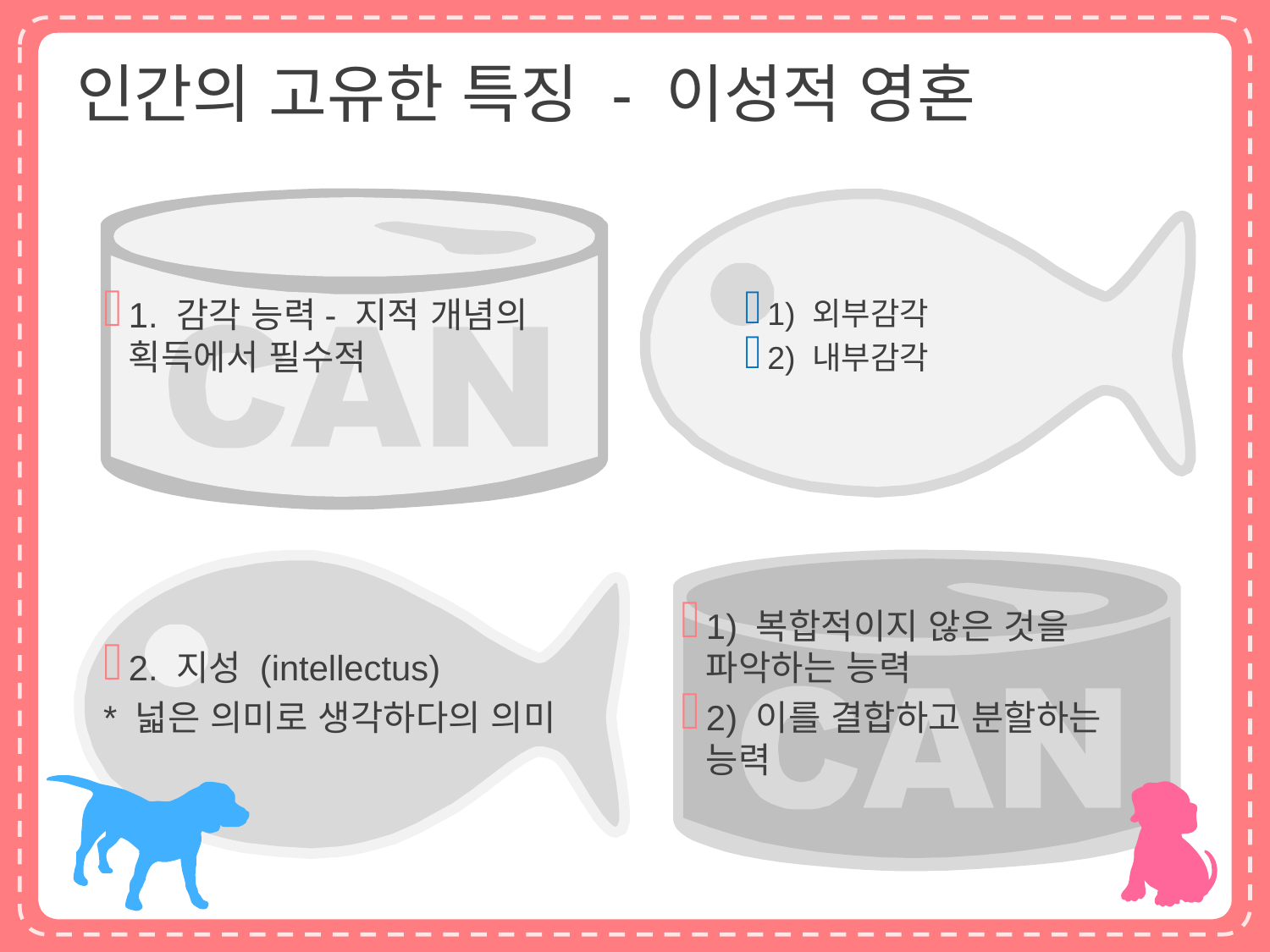

# 인간의 고유한 특징 - 이성적 영혼
1. 감각 능력- 지적 개념의 획득에서 필수적
1) 외부감각
2) 내부감각

2. 지성 (intellectus)
* 넓은 의미로 생각하다의 의미
1) 복합적이지 않은 것을 파악하는 능력
2) 이를 결합하고 분할하는 능력